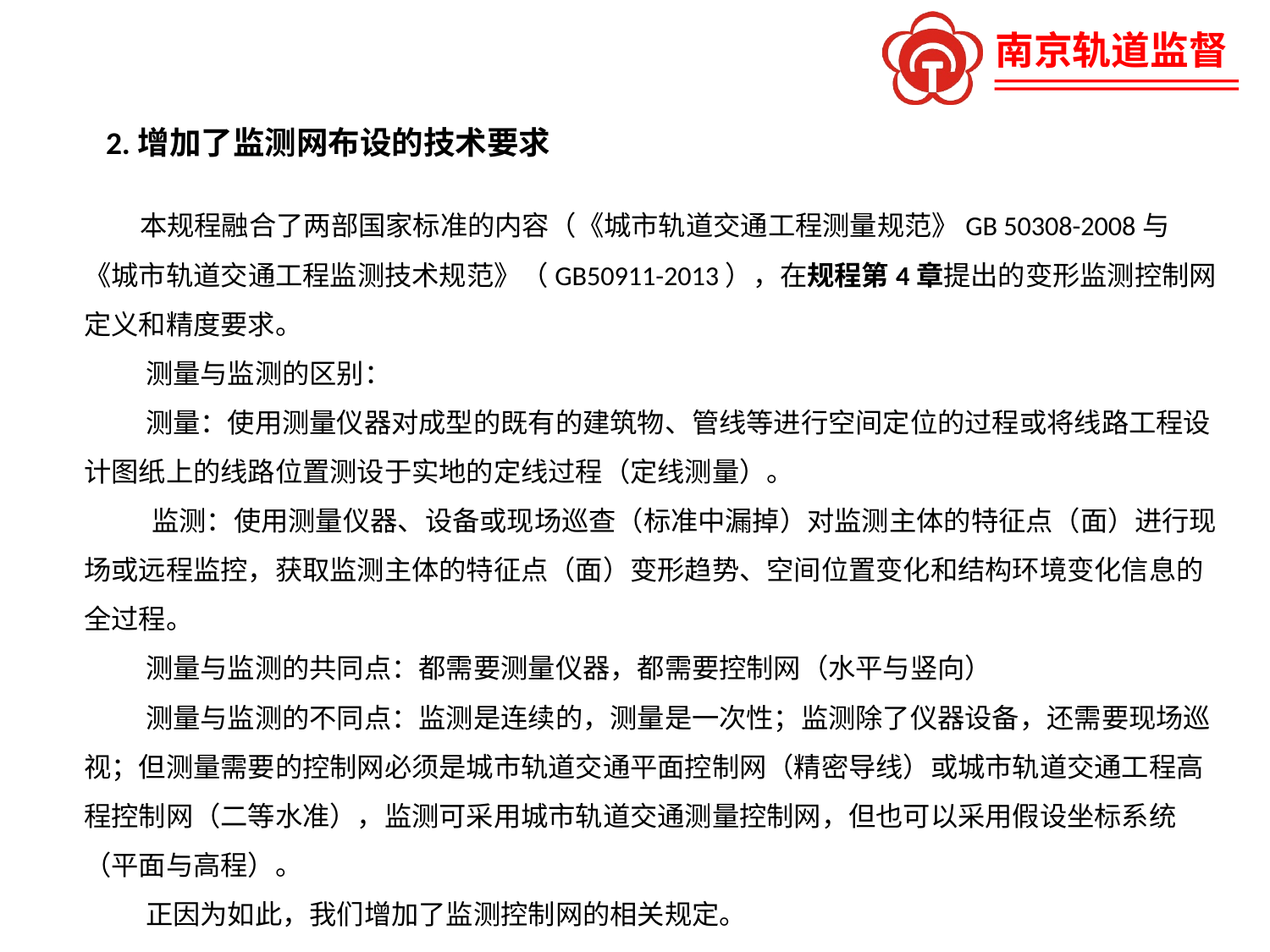

2.增加了监测网布设的技术要求
        本规程融合了两部国家标准的内容（《城市轨道交通工程测量规范》GB 50308-2008与《城市轨道交通工程监测技术规范》（GB50911-2013），在规程第4章提出的变形监测控制网定义和精度要求。
         测量与监测的区别：
         测量：使用测量仪器对成型的既有的建筑物、管线等进行空间定位的过程或将线路工程设计图纸上的线路位置测设于实地的定线过程（定线测量）。
          监测：使用测量仪器、设备或现场巡查（标准中漏掉）对监测主体的特征点（面）进行现场或远程监控，获取监测主体的特征点（面）变形趋势、空间位置变化和结构环境变化信息的全过程。
         测量与监测的共同点：都需要测量仪器，都需要控制网（水平与竖向）
         测量与监测的不同点：监测是连续的，测量是一次性；监测除了仪器设备，还需要现场巡视；但测量需要的控制网必须是城市轨道交通平面控制网（精密导线）或城市轨道交通工程高程控制网（二等水准），监测可采用城市轨道交通测量控制网，但也可以采用假设坐标系统（平面与高程）。
         正因为如此，我们增加了监测控制网的相关规定。